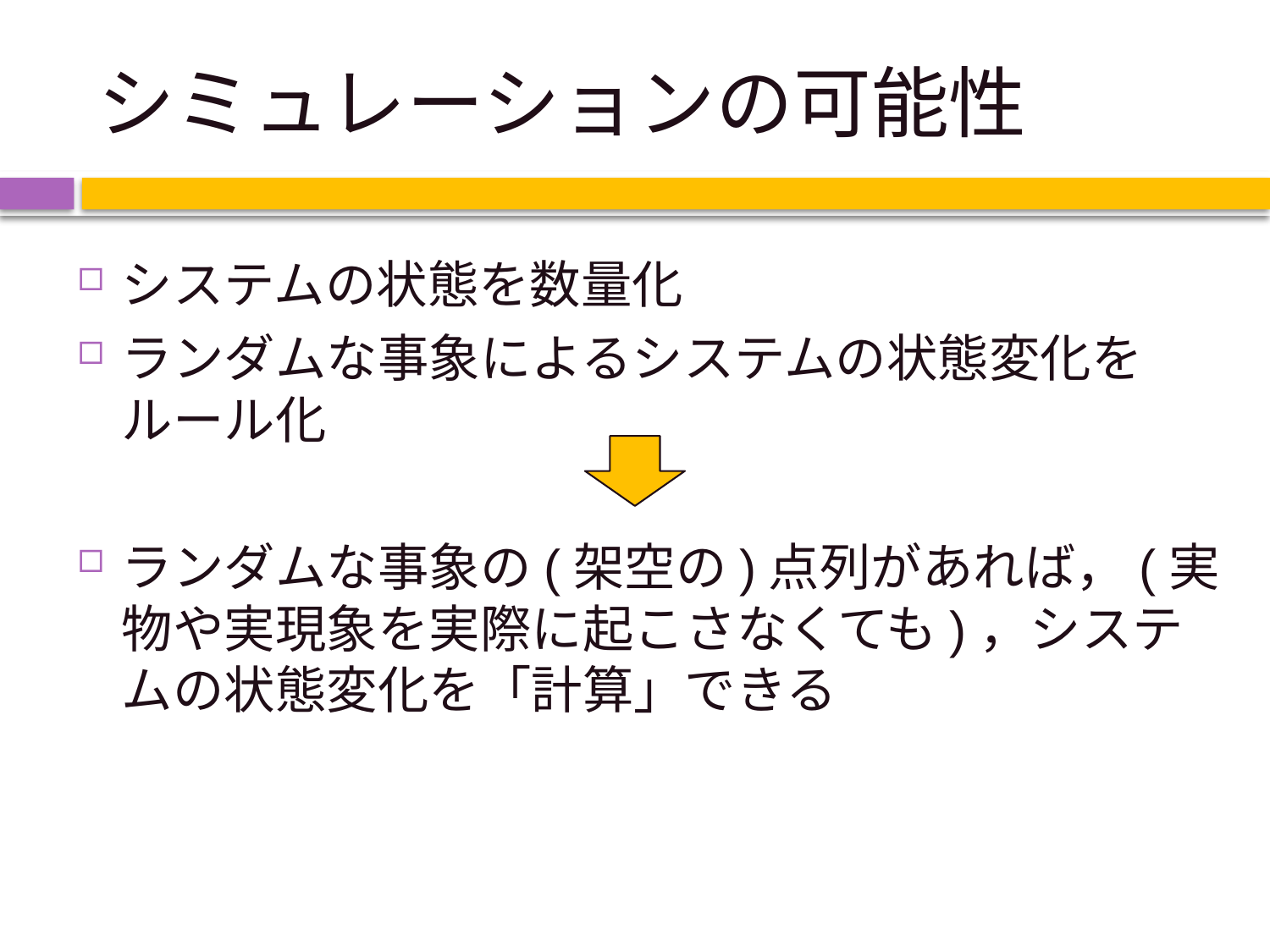

# シミュレーションの可能性
システムの状態を数量化
ランダムな事象によるシステムの状態変化をルール化

ランダムな事象の(架空の)点列があれば，(実物や実現象を実際に起こさなくても)，システムの状態変化を「計算」できる